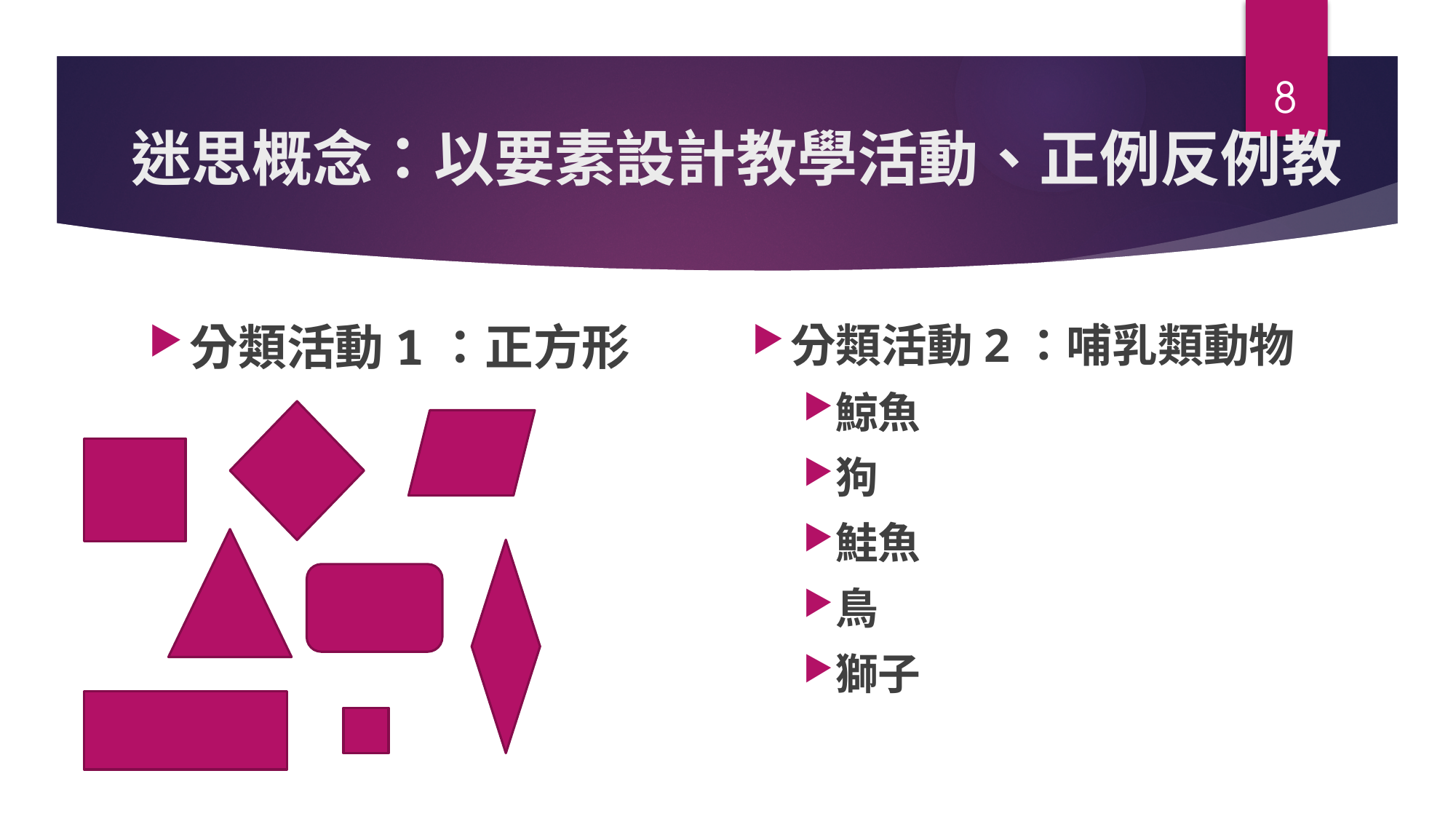

8
# 迷思概念：以要素設計教學活動、正例反例教
分類活動2：哺乳類動物
鯨魚
狗
鮭魚
鳥
獅子

分類活動1：正方形